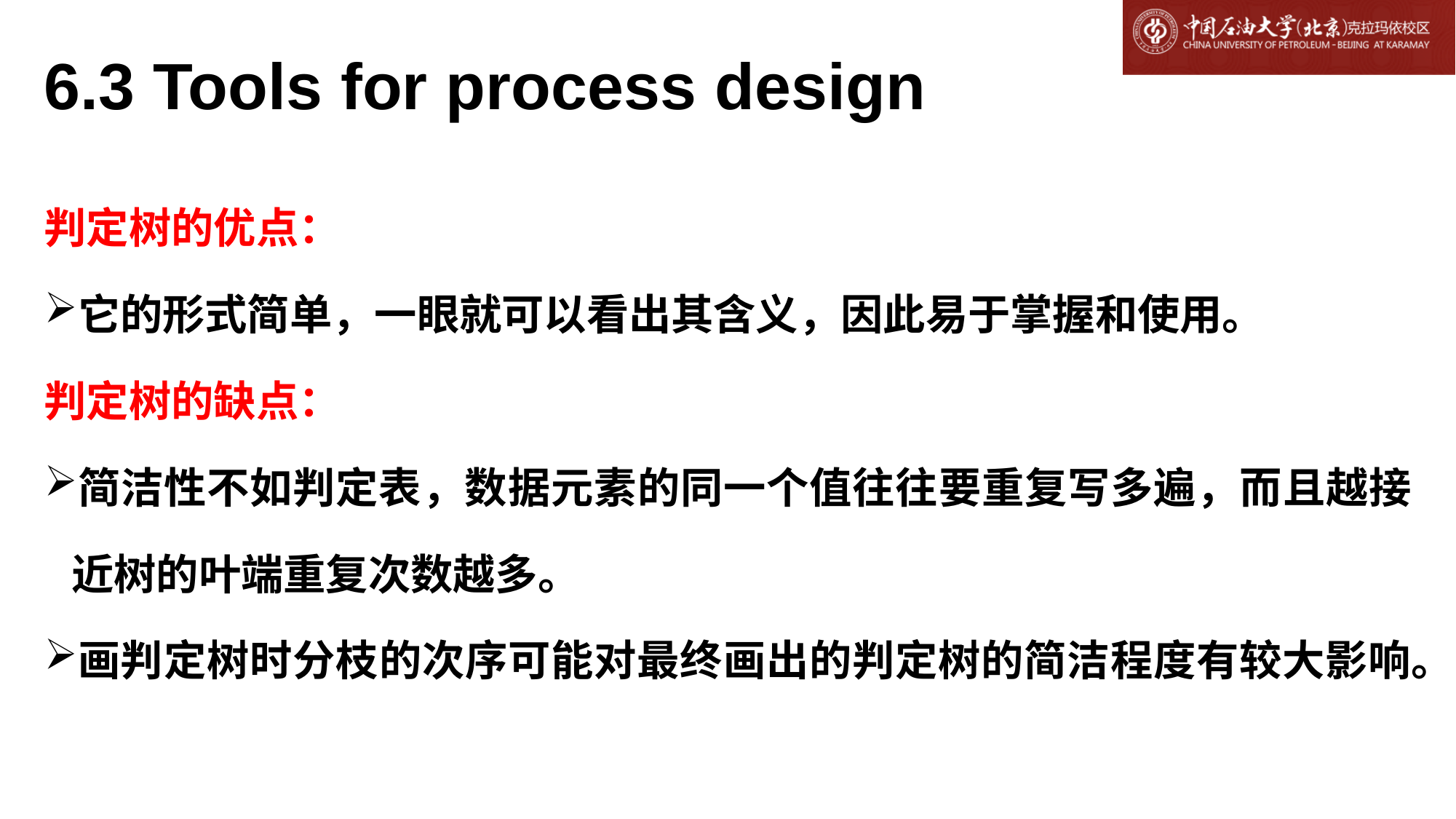

# 6.3 Tools for process design
判定树的优点：
它的形式简单，一眼就可以看出其含义，因此易于掌握和使用。
判定树的缺点：
简洁性不如判定表，数据元素的同一个值往往要重复写多遍，而且越接近树的叶端重复次数越多。
画判定树时分枝的次序可能对最终画出的判定树的简洁程度有较大影响。